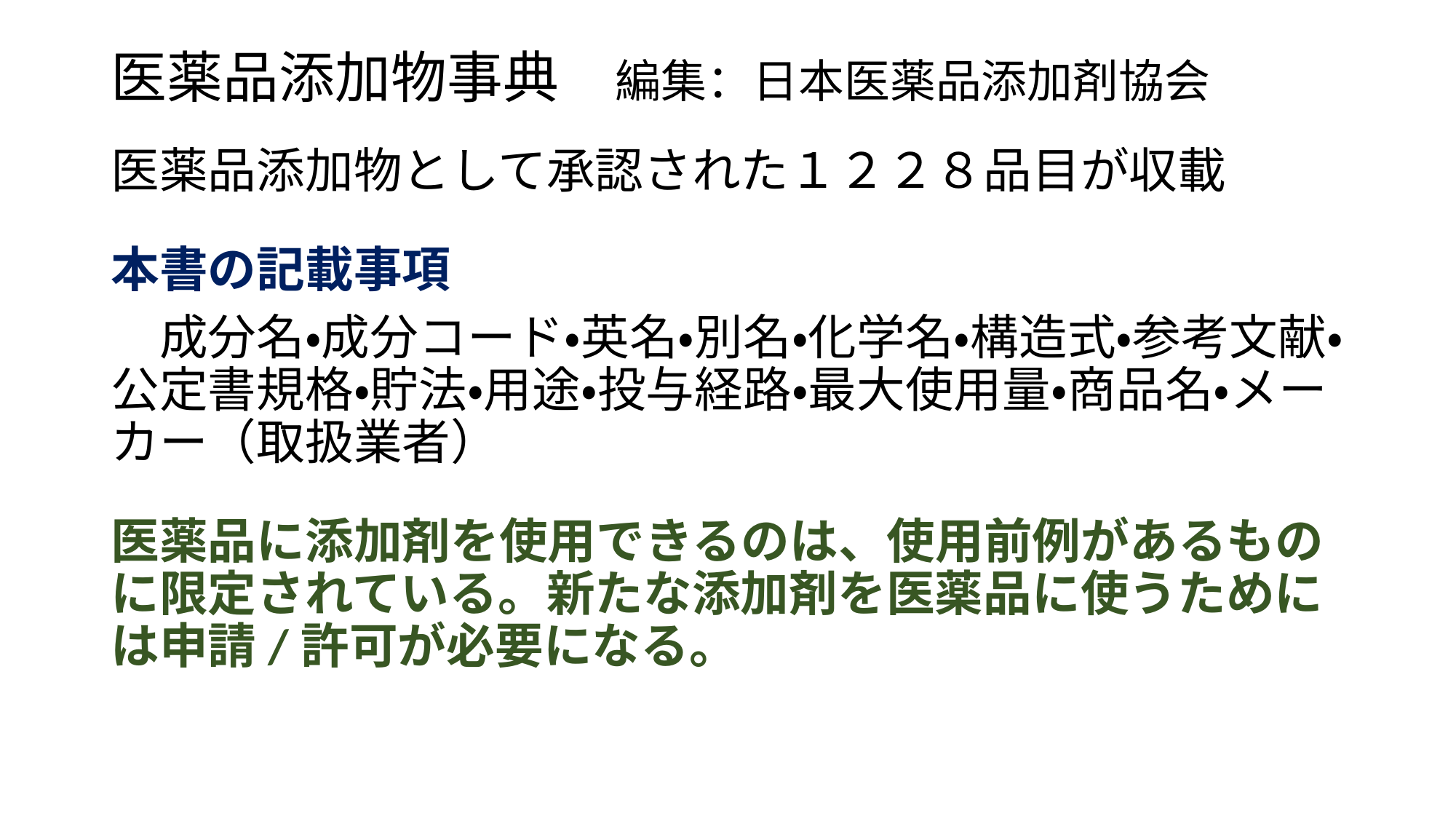

# 医薬品添加物事典　編集：日本医薬品添加剤協会
医薬品添加物として承認された１２２８品目が収載

本書の記載事項
　成分名・成分コード・英名・別名・化学名・構造式・参考文献・公定書規格・貯法・用途・投与経路・最大使用量・商品名・メーカー（取扱業者）

医薬品に添加剤を使用できるのは、使用前例があるものに限定されている。新たな添加剤を医薬品に使うためには申請/許可が必要になる。